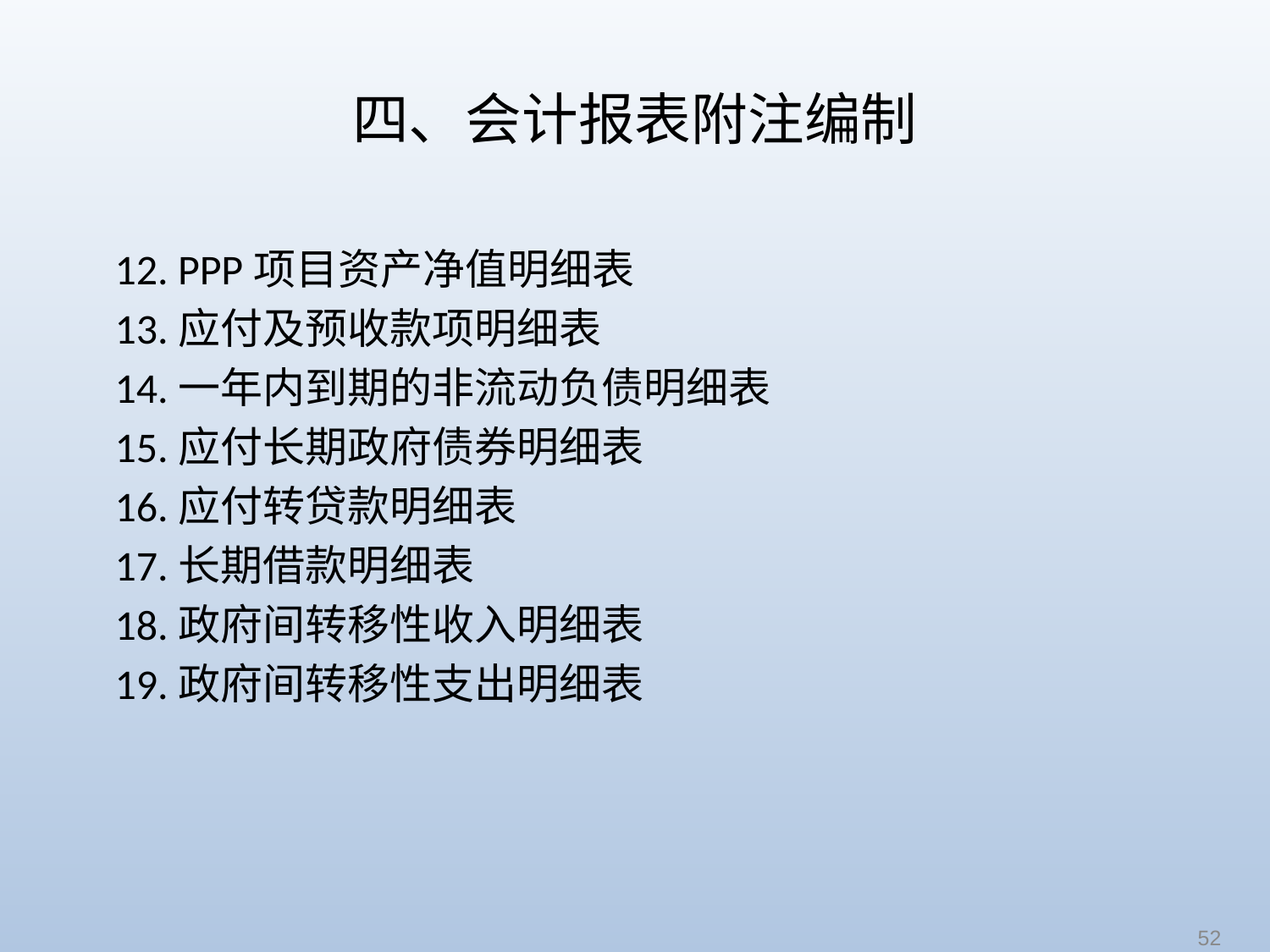

# 四、会计报表附注编制
12. PPP项目资产净值明细表
13.应付及预收款项明细表
14.一年内到期的非流动负债明细表
15.应付长期政府债券明细表
16.应付转贷款明细表
17.长期借款明细表
18.政府间转移性收入明细表
19.政府间转移性支出明细表

52